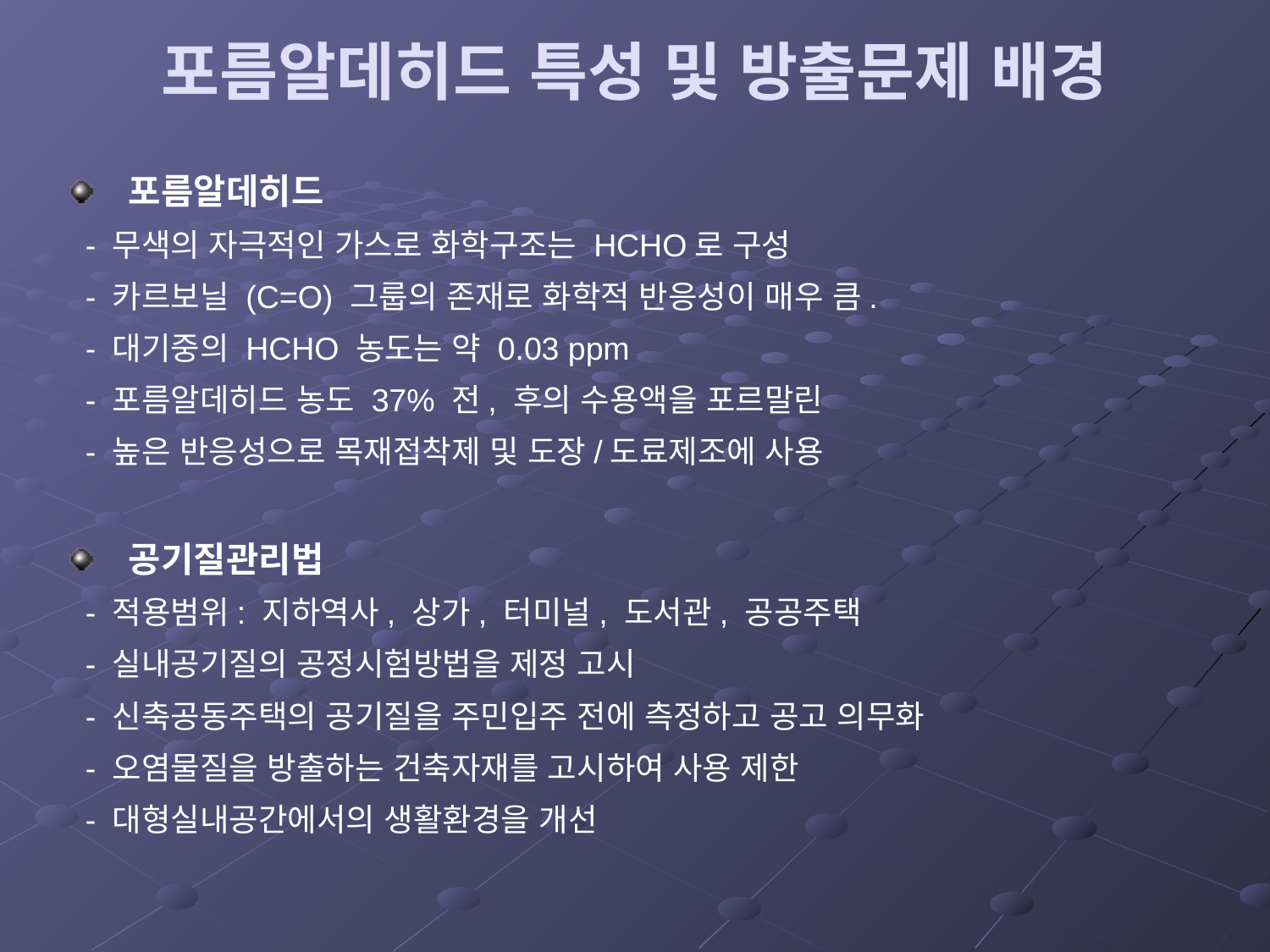

# 포름알데히드 특성 및 방출문제 배경
 포름알데히드
  - 무색의 자극적인 가스로 화학구조는 HCHO로 구성
  - 카르보닐 (C=O) 그룹의 존재로 화학적 반응성이 매우 큼.
  - 대기중의 HCHO 농도는 약 0.03 ppm
  - 포름알데히드 농도 37% 전, 후의 수용액을 포르말린
  - 높은 반응성으로 목재접착제 및 도장/도료제조에 사용

 공기질관리법
  - 적용범위: 지하역사, 상가, 터미널, 도서관, 공공주택
  - 실내공기질의 공정시험방법을 제정 고시
  - 신축공동주택의 공기질을 주민입주 전에 측정하고 공고 의무화
  - 오염물질을 방출하는 건축자재를 고시하여 사용 제한
  - 대형실내공간에서의 생활환경을 개선